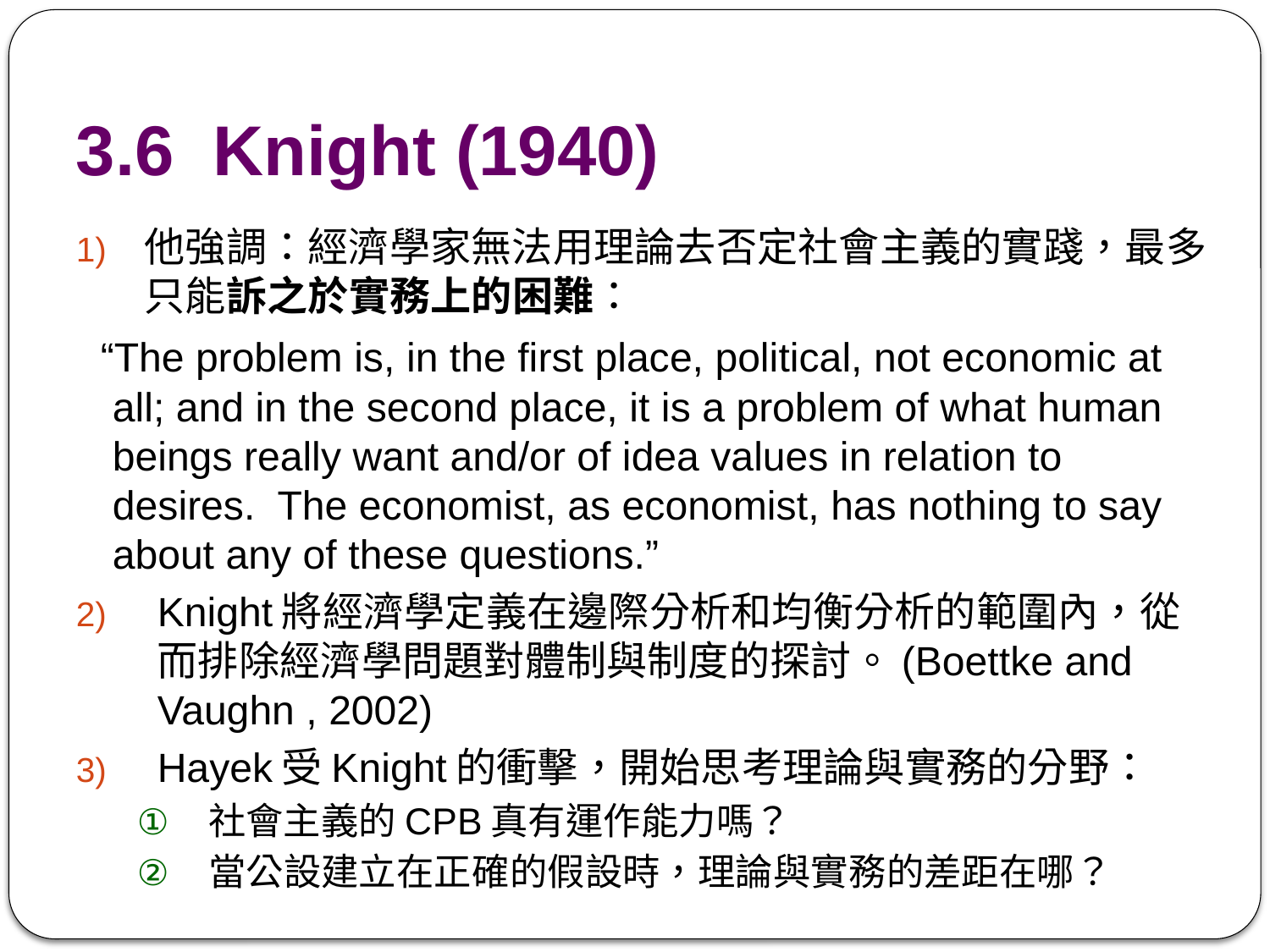

# 3.6  Knight (1940)
他強調：經濟學家無法用理論去否定社會主義的實踐，最多只能訴之於實務上的困難：
  “The problem is, in the first place, political, not economic at all; and in the second place, it is a problem of what human beings really want and/or of idea values in relation to desires.  The economist, as economist, has nothing to say about any of these questions.”
Knight將經濟學定義在邊際分析和均衡分析的範圍內，從而排除經濟學問題對體制與制度的探討。(Boettke and Vaughn , 2002)
Hayek受Knight的衝擊，開始思考理論與實務的分野：
社會主義的CPB真有運作能力嗎？
當公設建立在正確的假設時，理論與實務的差距在哪？

28